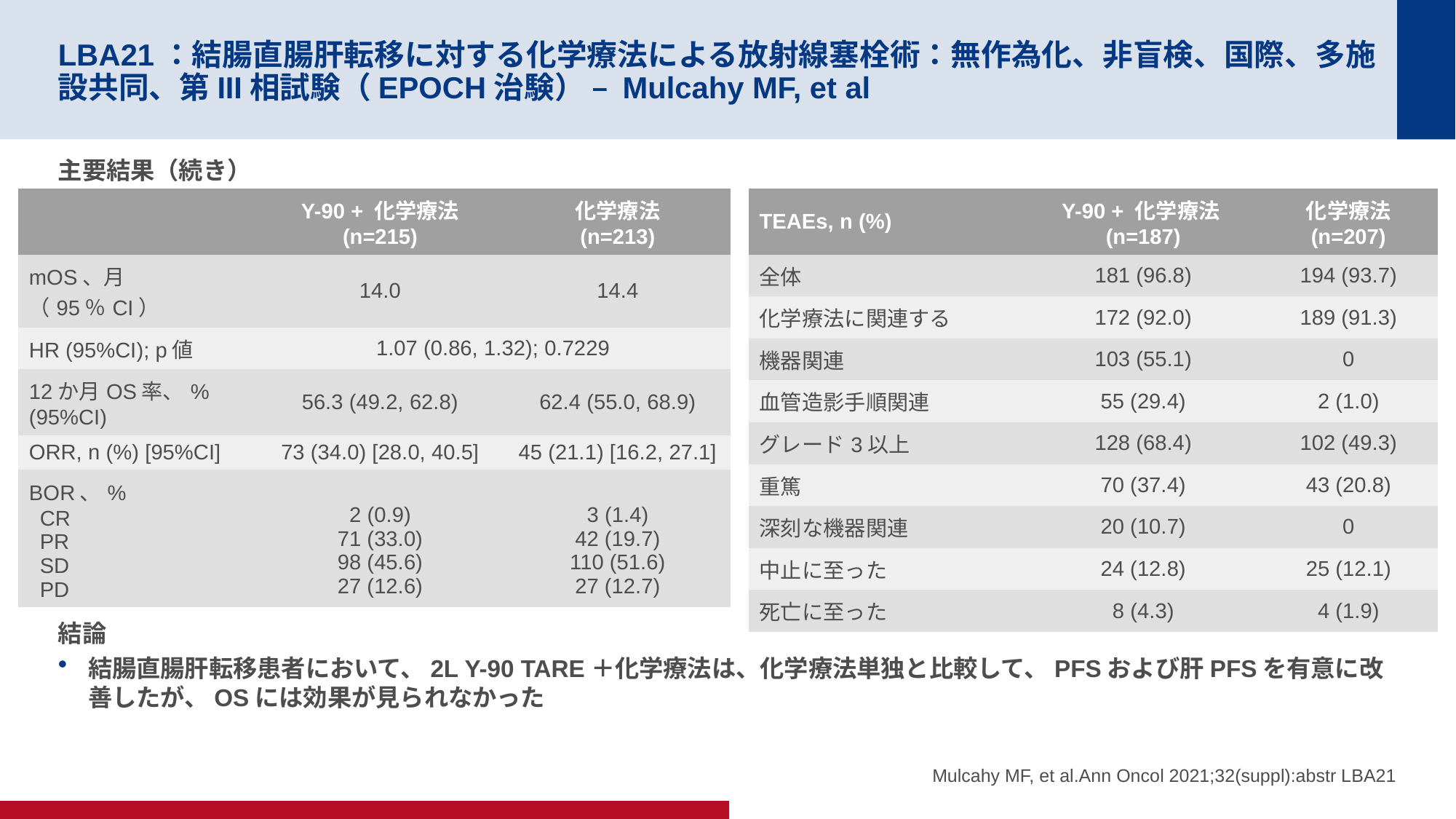

# LBA21：結腸直腸肝転移に対する化学療法による放射線塞栓術：無作為化、非盲検、国際、多施設共同、第III相試験（EPOCH治験） – Mulcahy MF, et al
主要結果（続き）
結論
結腸直腸肝転移患者において、2L Y-90 TARE＋化学療法は、化学療法単独と比較して、PFSおよび肝PFSを有意に改善したが、OSには効果が見られなかった
|  | Y-90 + 化学療法 (n=215) | 化学療法 (n=213) |
| --- | --- | --- |
| mOS、月（95％CI） | 14.0 | 14.4 |
| HR (95%CI); p値 | 1.07 (0.86, 1.32); 0.7229 |  |
| 12か月OS率、% (95%CI) | 56.3 (49.2, 62.8) | 62.4 (55.0, 68.9) |
| ORR, n (%) [95%CI] | 73 (34.0) [28.0, 40.5] | 45 (21.1) [16.2, 27.1] |
| BOR、% CR PR SD PD | 2 (0.9) 71 (33.0) 98 (45.6) 27 (12.6) | 3 (1.4) 42 (19.7) 110 (51.6) 27 (12.7) |
| TEAEs, n (%) | Y-90 + 化学療法 (n=187) | 化学療法 (n=207) |
| --- | --- | --- |
| 全体 | 181 (96.8) | 194 (93.7) |
| 化学療法に関連する | 172 (92.0) | 189 (91.3) |
| 機器関連 | 103 (55.1) | 0 |
| 血管造影手順関連 | 55 (29.4) | 2 (1.0) |
| グレード3以上 | 128 (68.4) | 102 (49.3) |
| 重篤 | 70 (37.4) | 43 (20.8) |
| 深刻な機器関連 | 20 (10.7) | 0 |
| 中止に至った | 24 (12.8) | 25 (12.1) |
| 死亡に至った | 8 (4.3) | 4 (1.9) |
Mulcahy MF, et al.Ann Oncol 2021;32(suppl):abstr LBA21